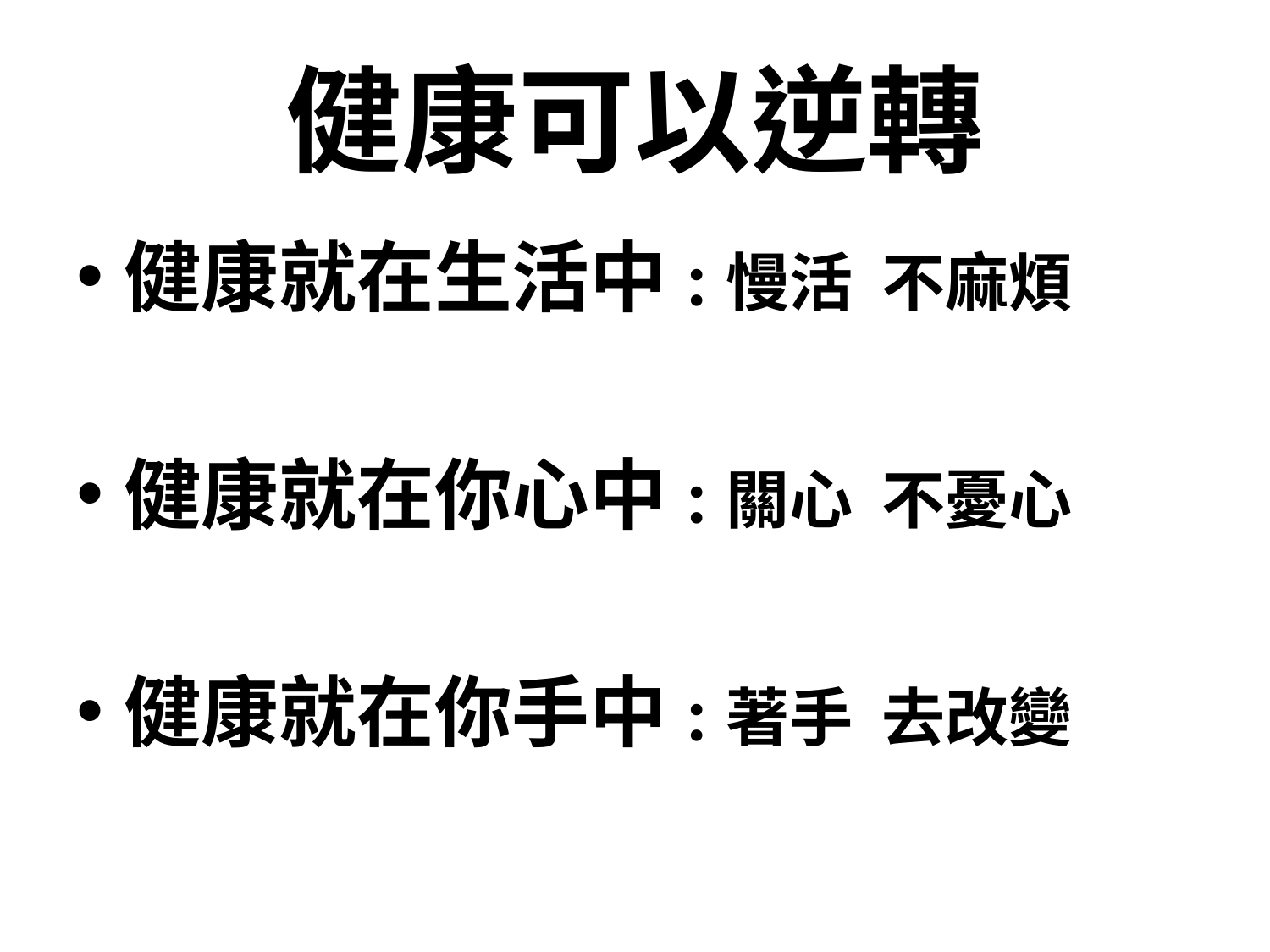

# 健康可以逆轉
健康就在生活中:慢活  不麻煩

健康就在你心中:關心  不憂心

健康就在你手中:著手  去改變